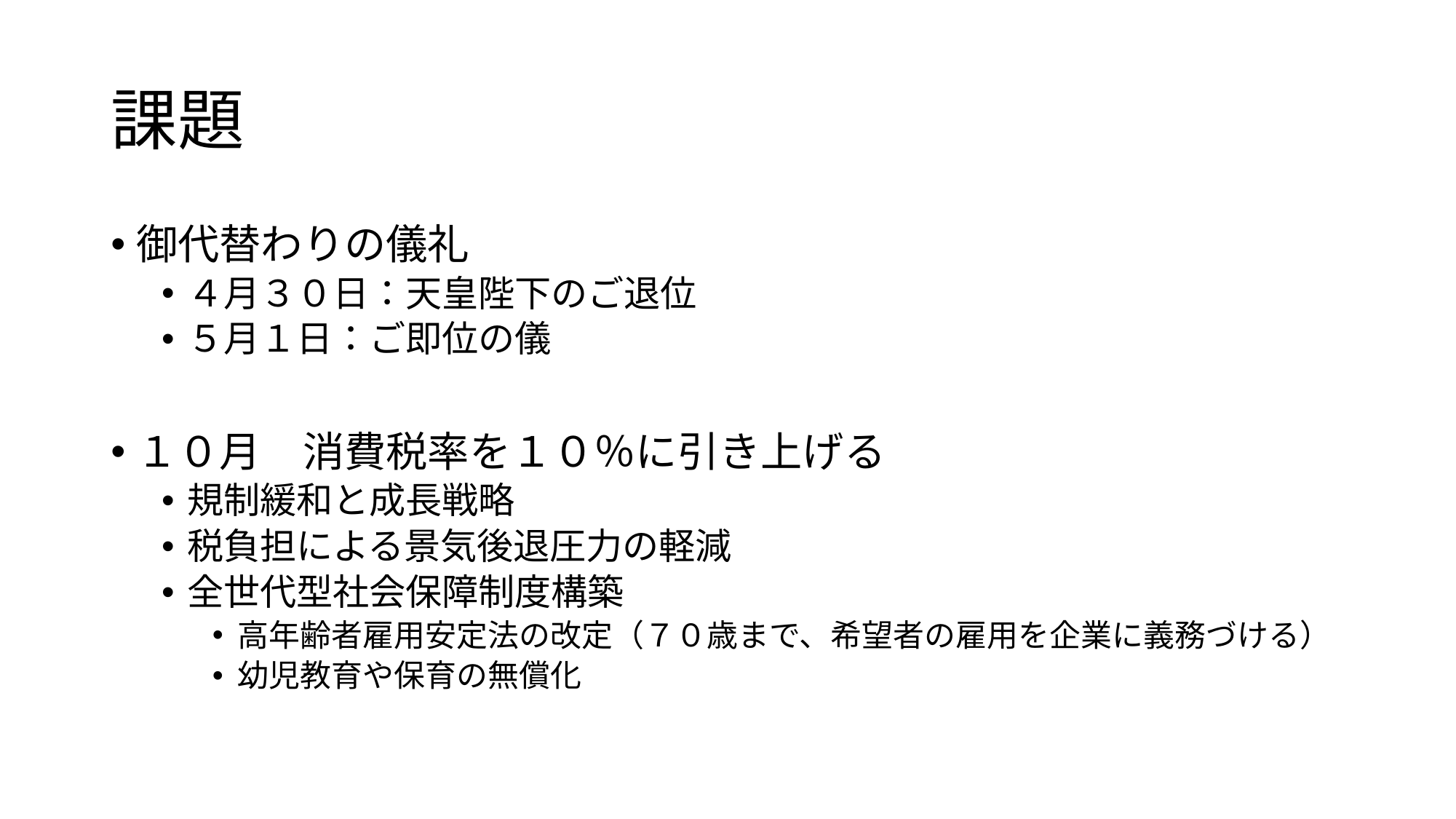

# 課題
御代替わりの儀礼
４月３０日：天皇陛下のご退位
５月１日：ご即位の儀

１０月　消費税率を１０％に引き上げる
規制緩和と成長戦略
税負担による景気後退圧力の軽減
全世代型社会保障制度構築
高年齢者雇用安定法の改定（７０歳まで、希望者の雇用を企業に義務づける）
幼児教育や保育の無償化